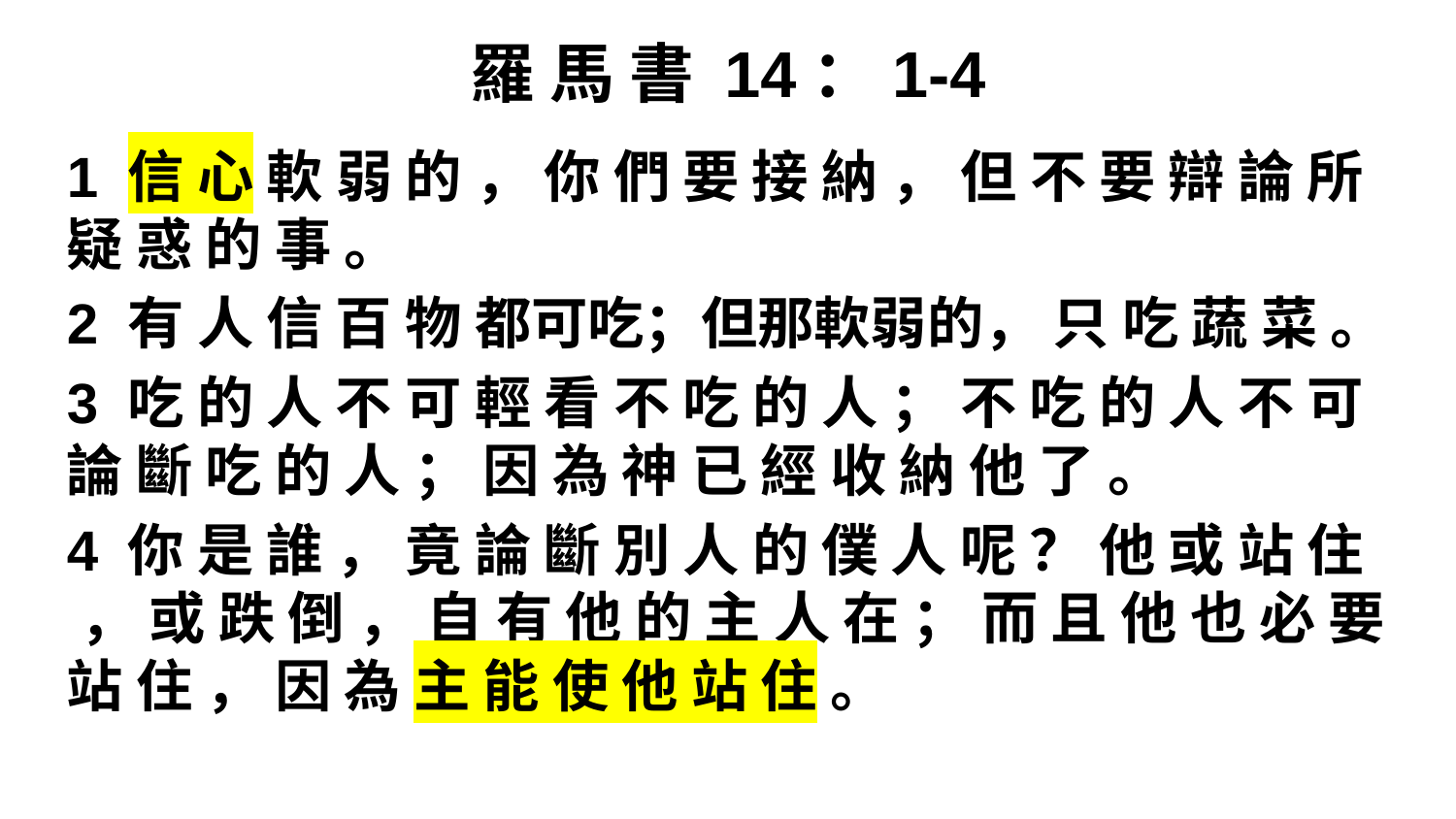

# 羅 馬 書 14：1-4
1 信 心 軟 弱 的 ， 你 們 要 接 納 ， 但 不 要 辯 論 所 疑 惑 的 事 。
2 有 人 信 百 物 都可吃；但那軟弱的， 只 吃 蔬 菜 。
3 吃 的 人 不 可 輕 看 不 吃 的 人 ； 不 吃 的 人 不 可 論 斷 吃 的 人 ； 因 為 神 已 經 收 納 他 了 。
4 你 是 誰 ， 竟 論 斷 別 人 的 僕 人 呢 ？ 他 或 站 住 ， 或 跌 倒 ， 自 有 他 的 主 人 在 ； 而 且 他 也 必 要 站 住 ， 因 為 主 能 使 他 站 住 。